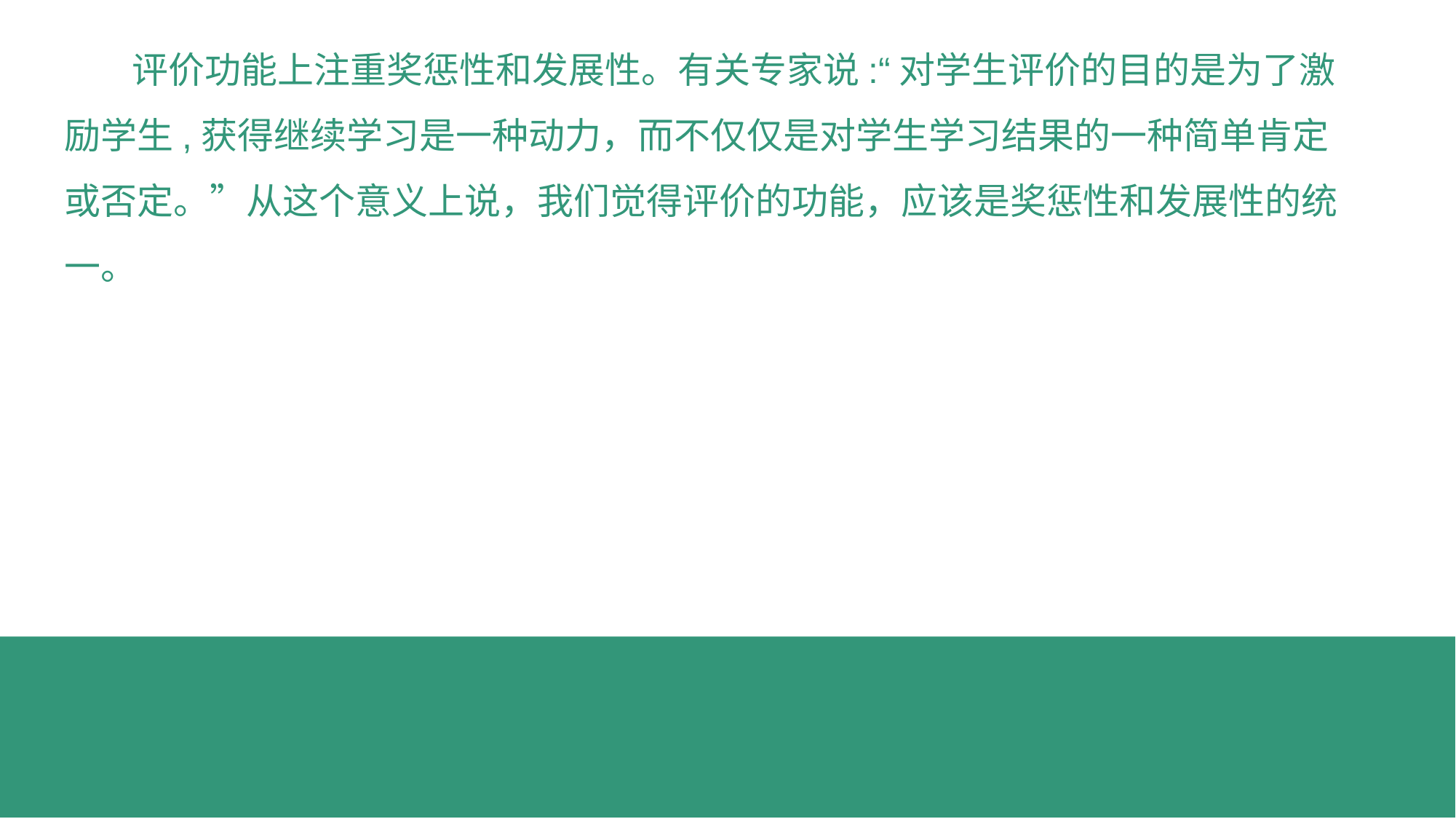

评价功能上注重奖惩性和发展性。有关专家说:“对学生评价的目的是为了激励学生,获得继续学习是一种动力，而不仅仅是对学生学习结果的一种简单肯定或否定。”从这个意义上说，我们觉得评价的功能，应该是奖惩性和发展性的统一。